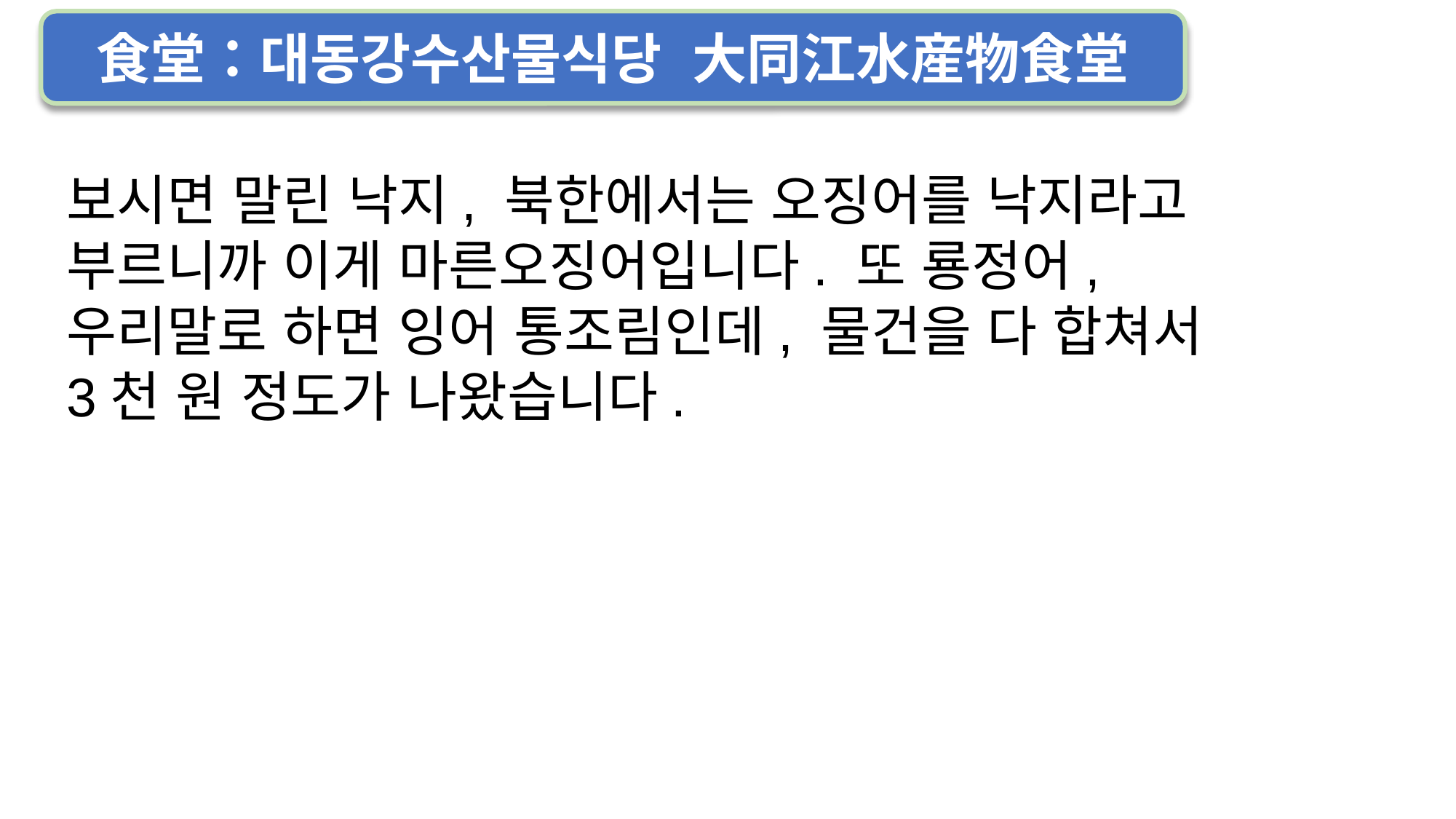

食堂：대동강수산물식당  大同江水産物食堂
보시면 말린 낙지, 북한에서는 오징어를 낙지라고 부르니까 이게 마른오징어입니다. 또 룡정어, 우리말로 하면 잉어 통조림인데, 물건을 다 합쳐서 3천 원 정도가 나왔습니다.